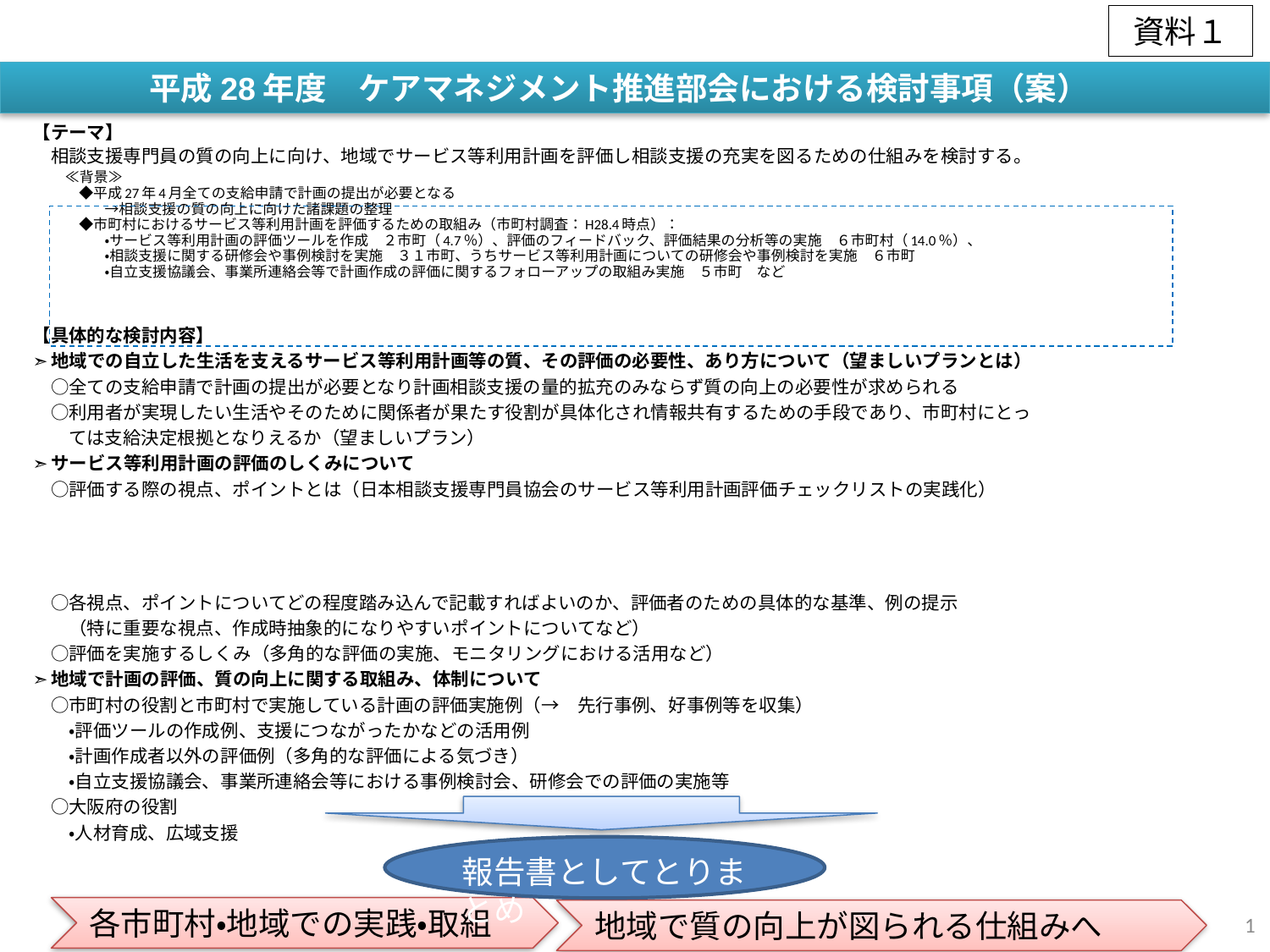

資料１
平成28年度　ケアマネジメント推進部会における検討事項（案）
【テーマ】
　相談支援専門員の質の向上に向け、地域でサービス等利用計画を評価し相談支援の充実を図るための仕組みを検討する。
　　≪背景≫
　　　 ◆平成27年4月全ての支給申請で計画の提出が必要となる
　　　　　→相談支援の質の向上に向けた諸課題の整理
　　　 ◆市町村におけるサービス等利用計画を評価するための取組み（市町村調査：H28.4時点）：
　　　　　・サービス等利用計画の評価ツールを作成　２市町（4.7％）、評価のフィードバック、評価結果の分析等の実施　６市町村（14.0％）、
　　　　　・相談支援に関する研修会や事例検討を実施　３１市町、うちサービス等利用計画についての研修会や事例検討を実施　６市町
　　　　　・自立支援協議会、事業所連絡会等で計画作成の評価に関するフォローアップの取組み実施　５市町　など

【具体的な検討内容】
➣地域での自立した生活を支えるサービス等利用計画等の質、その評価の必要性、あり方について（望ましいプランとは）
　○全ての支給申請で計画の提出が必要となり計画相談支援の量的拡充のみならず質の向上の必要性が求められる
　○利用者が実現したい生活やそのために関係者が果たす役割が具体化され情報共有するための手段であり、市町村にとっ
　　ては支給決定根拠となりえるか（望ましいプラン）
➣サービス等利用計画の評価のしくみについて
　○評価する際の視点、ポイントとは（日本相談支援専門員協会のサービス等利用計画評価チェックリストの実践化）
　○各視点、ポイントについてどの程度踏み込んで記載すればよいのか、評価者のための具体的な基準、例の提示
　　（特に重要な視点、作成時抽象的になりやすいポイントについてなど）
　○評価を実施するしくみ（多角的な評価の実施、モニタリングにおける活用など）
➣地域で計画の評価、質の向上に関する取組み、体制について
　○市町村の役割と市町村で実施している計画の評価実施例（→　先行事例、好事例等を収集）
　　・評価ツールの作成例、支援につながったかなどの活用例
　　・計画作成者以外の評価例（多角的な評価による気づき）
　　・自立支援協議会、事業所連絡会等における事例検討会、研修会での評価の実施等
　○大阪府の役割
　　・人材育成、広域支援

報告書としてとりまとめ
1
地域で質の向上が図られる仕組みへ
各市町村・地域での実践・取組